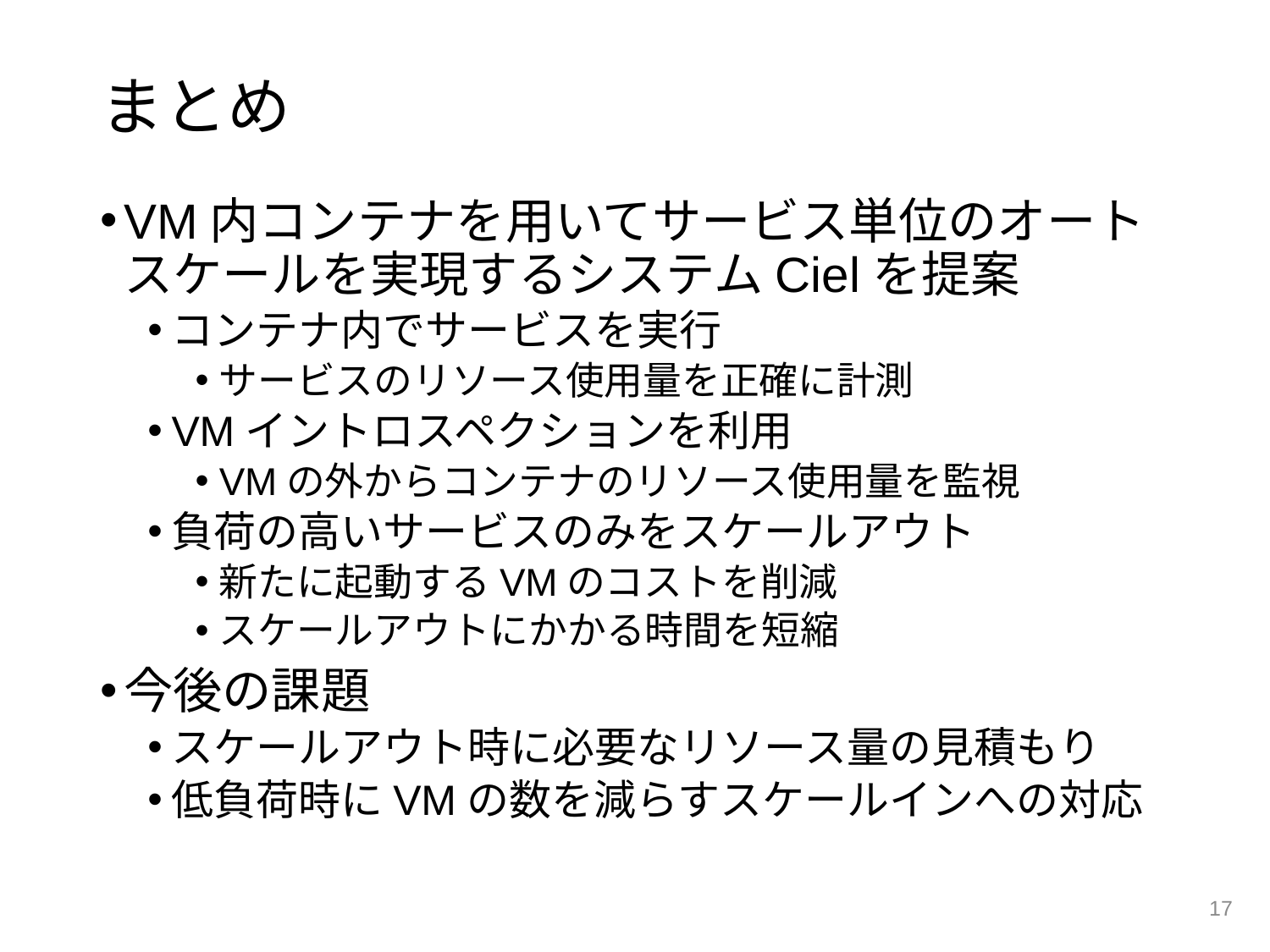

# まとめ
VM内コンテナを用いてサービス単位のオートスケールを実現するシステムCielを提案
コンテナ内でサービスを実行
サービスのリソース使用量を正確に計測
VMイントロスペクションを利用
VMの外からコンテナのリソース使用量を監視
負荷の高いサービスのみをスケールアウト
新たに起動するVMのコストを削減
スケールアウトにかかる時間を短縮
今後の課題
スケールアウト時に必要なリソース量の見積もり
低負荷時にVMの数を減らすスケールインへの対応

17